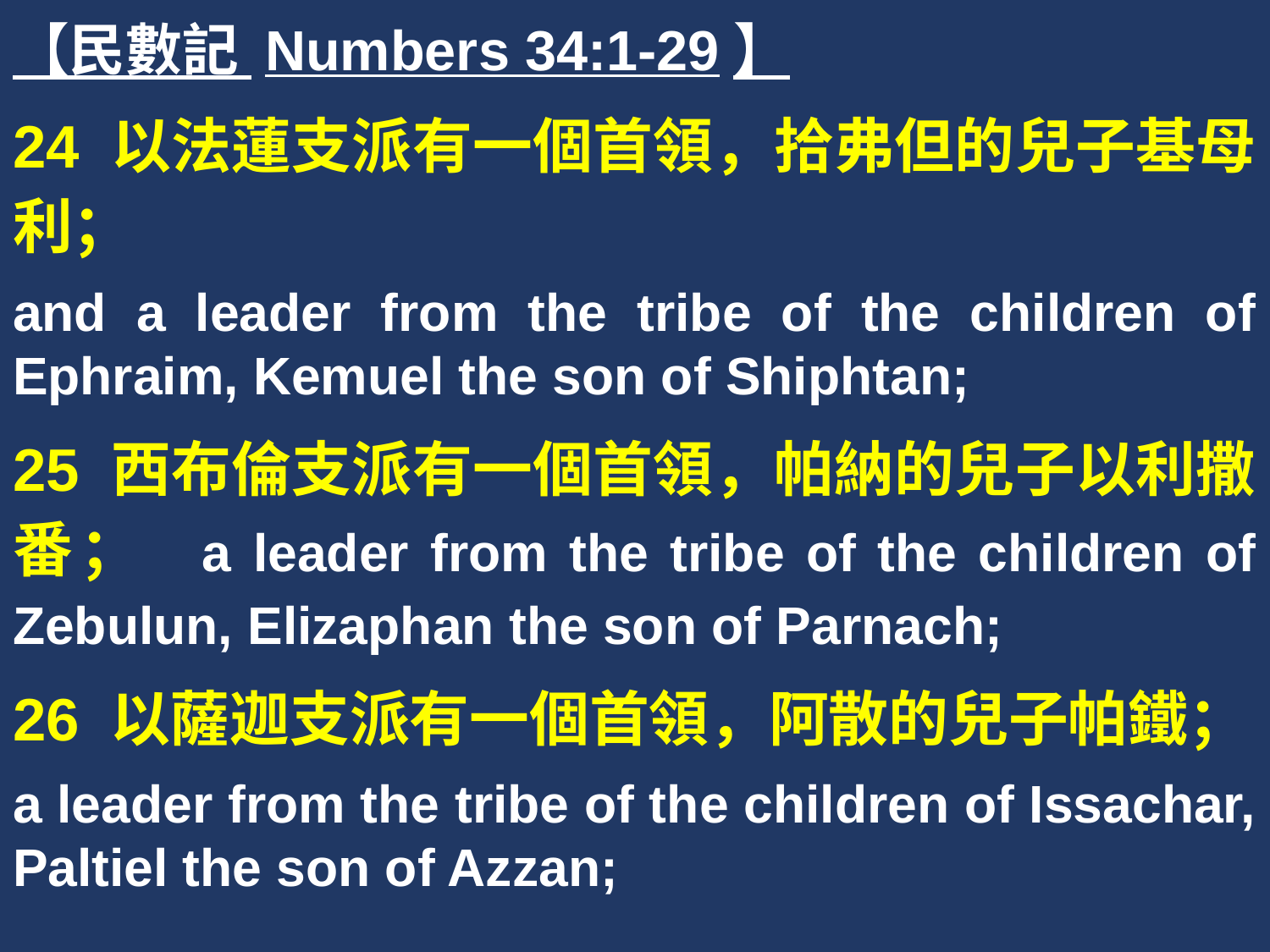

【民數記 Numbers 34:1-29】
24 以法蓮支派有一個首領，拾弗但的兒子基母利；
and a leader from the tribe of the children of Ephraim, Kemuel the son of Shiphtan;
25 西布倫支派有一個首領，帕納的兒子以利撒番；  a leader from the tribe of the children of Zebulun, Elizaphan the son of Parnach;
26 以薩迦支派有一個首領，阿散的兒子帕鐵；
a leader from the tribe of the children of Issachar, Paltiel the son of Azzan;